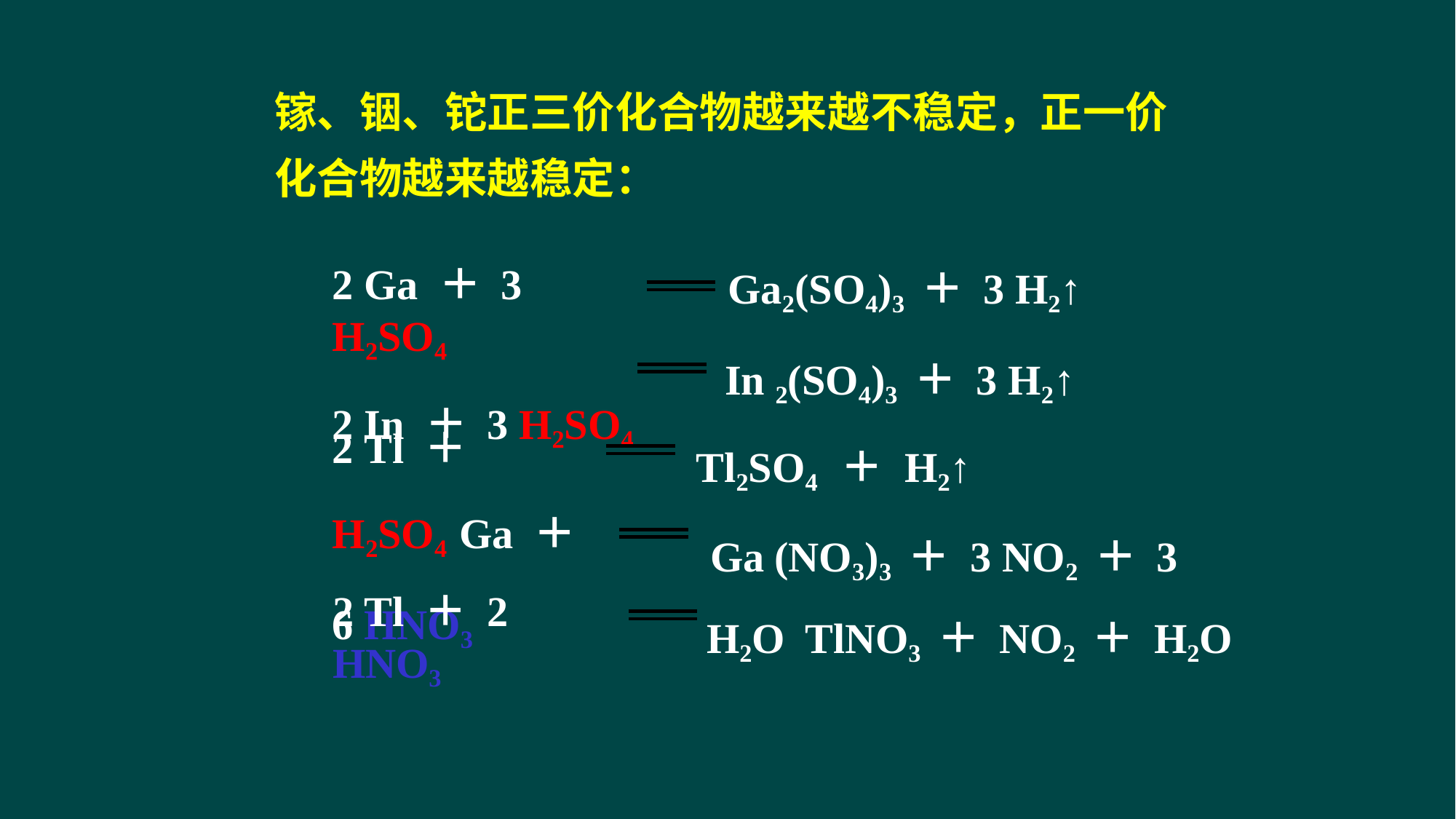

镓、铟、铊正三价化合物越来越不稳定，正一价化合物越来越稳定：
Ga2(SO4)3 ＋ 3 H2↑  In 2(SO4)3 ＋ 3 H2↑
Tl2SO4  ＋	H2↑
Ga (NO3)3 ＋ 3 NO2 ＋ 3 H2O  TlNO3 ＋ NO2 ＋ H2O
2 Ga ＋ 3 H2SO4
2 In ＋ 3 H2SO4

2 Tl ＋ H2SO4  Ga ＋ 6 HNO3

2 Tl ＋ 2 HNO3